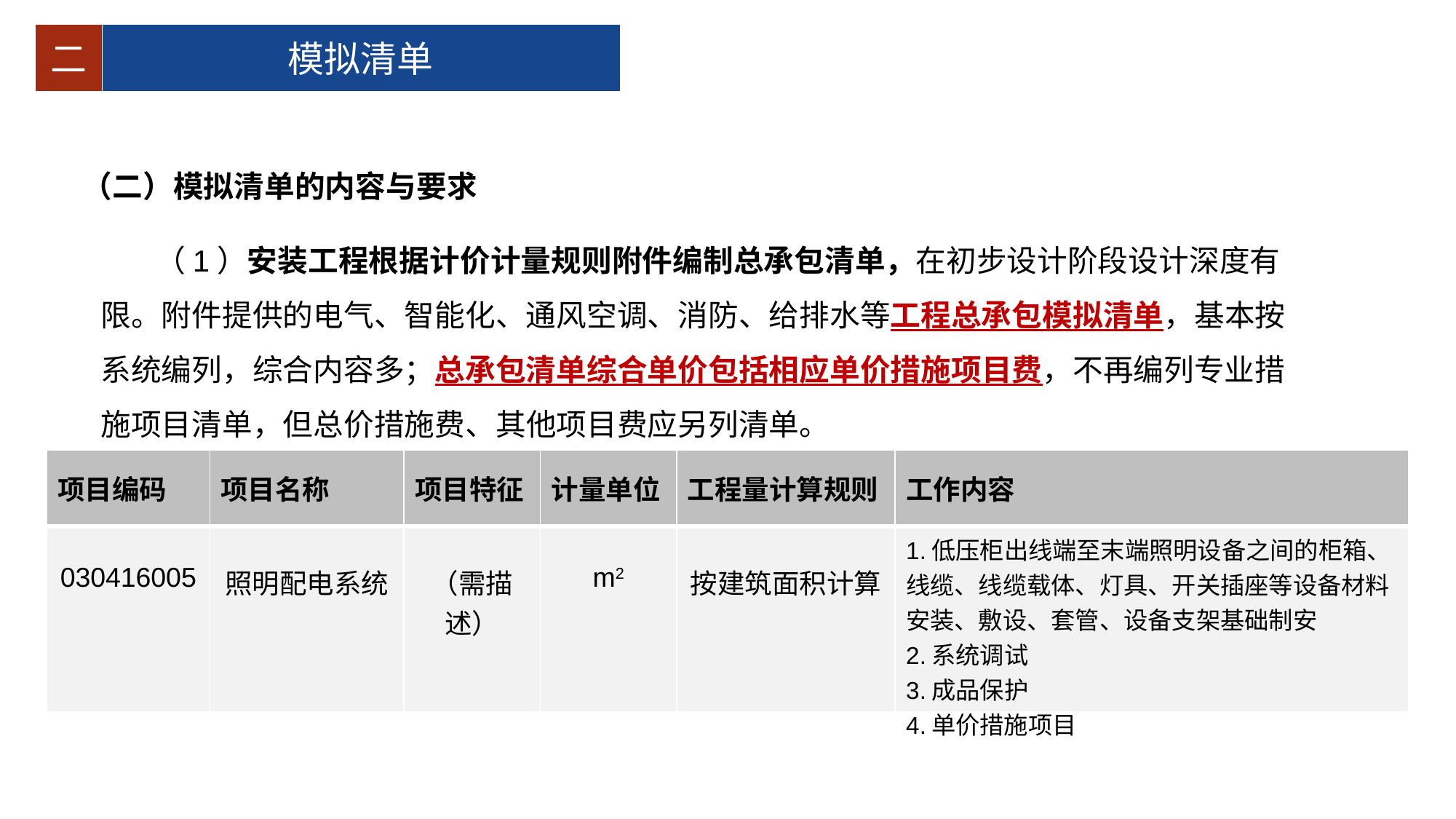

二
模拟清单
（二）模拟清单的内容与要求
（1）安装工程根据计价计量规则附件编制总承包清单，在初步设计阶段设计深度有限。附件提供的电气、智能化、通风空调、消防、给排水等工程总承包模拟清单，基本按系统编列，综合内容多；总承包清单综合单价包括相应单价措施项目费，不再编列专业措施项目清单，但总价措施费、其他项目费应另列清单。
| 项目编码 | 项目名称 | 项目特征 | 计量单位 | 工程量计算规则 | 工作内容 |
| --- | --- | --- | --- | --- | --- |
| 030416005 | 照明配电系统 | （需描述） | m2 | 按建筑面积计算 | 1.低压柜出线端至末端照明设备之间的柜箱、线缆、线缆载体、灯具、开关插座等设备材料安装、敷设、套管、设备支架基础制安 2.系统调试 3.成品保护 4.单价措施项目 |